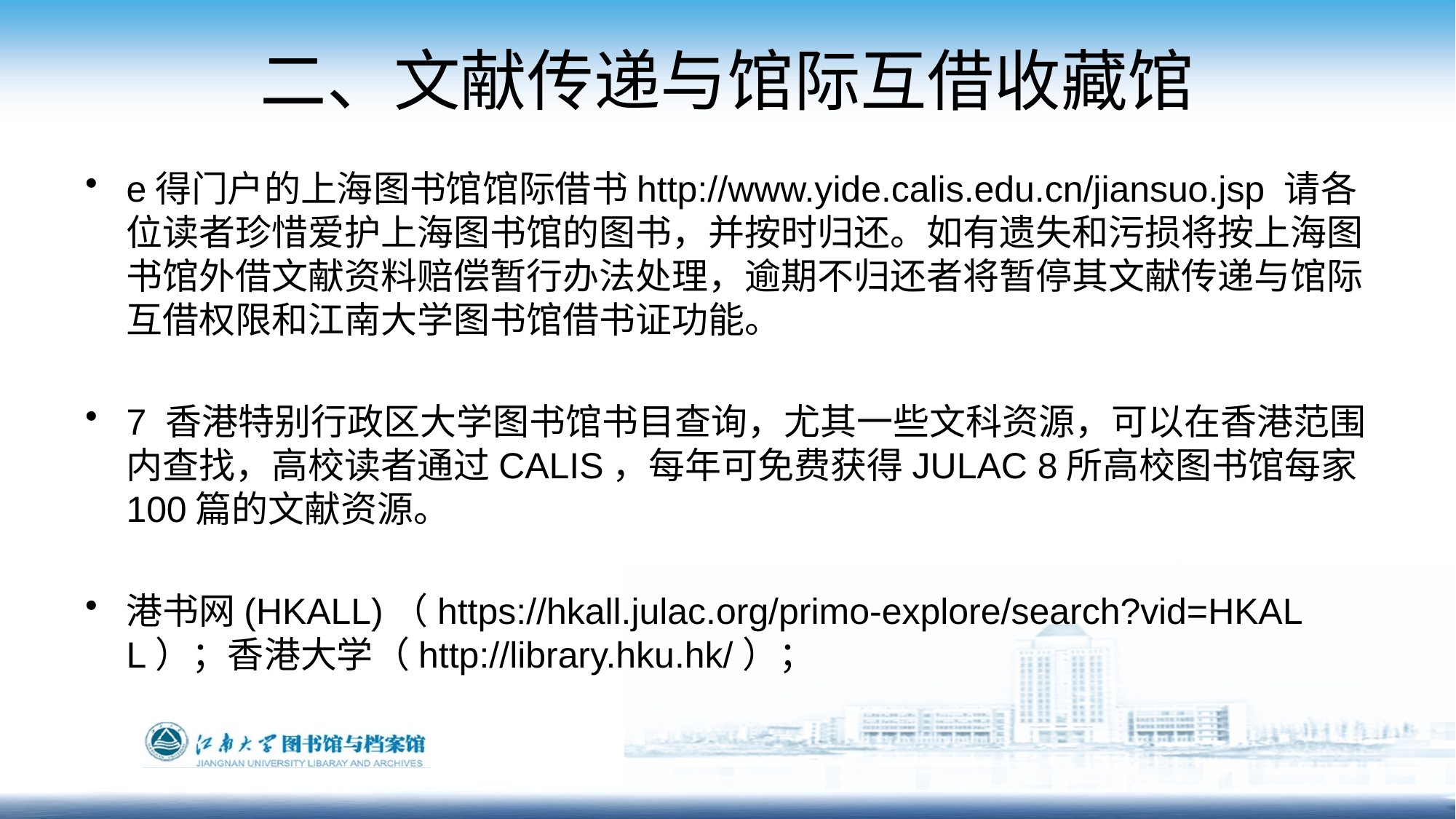

# 二、文献传递与馆际互借收藏馆
e得门户的上海图书馆馆际借书http://www.yide.calis.edu.cn/jiansuo.jsp 请各位读者珍惜爱护上海图书馆的图书，并按时归还。如有遗失和污损将按上海图书馆外借文献资料赔偿暂行办法处理，逾期不归还者将暂停其文献传递与馆际互借权限和江南大学图书馆借书证功能。

7 香港特别行政区大学图书馆书目查询，尤其一些文科资源，可以在香港范围内查找，高校读者通过CALIS，每年可免费获得JULAC 8所高校图书馆每家100篇的文献资源。

港书网(HKALL)（https://hkall.julac.org/primo-explore/search?vid=HKALL）；香港大学（http://library.hku.hk/）；